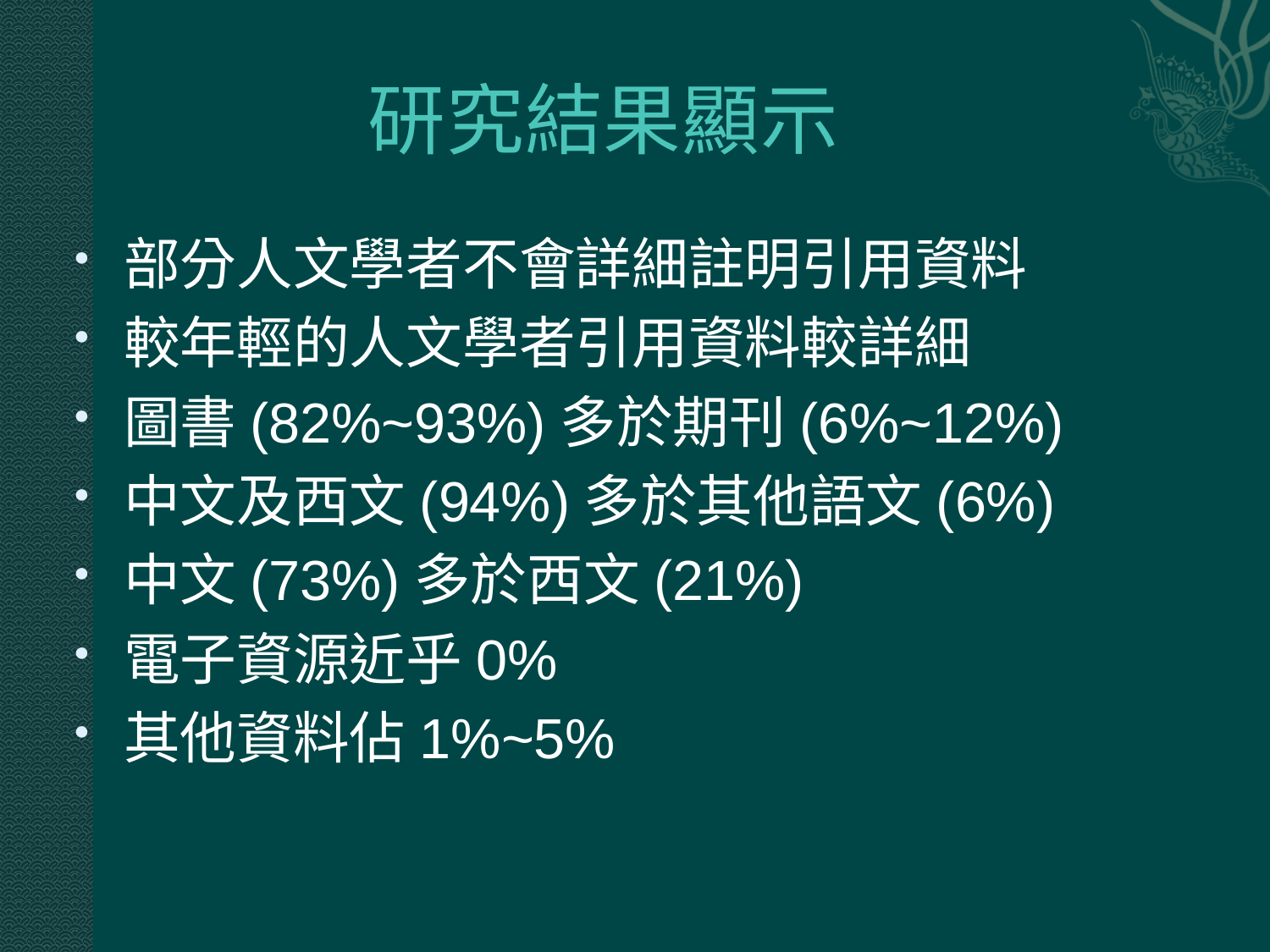

# 研究結果顯示
部分人文學者不會詳細註明引用資料
較年輕的人文學者引用資料較詳細
圖書(82%~93%)多於期刊(6%~12%)
中文及西文(94%)多於其他語文(6%)
中文(73%)多於西文(21%)
電子資源近乎0%
其他資料佔1%~5%